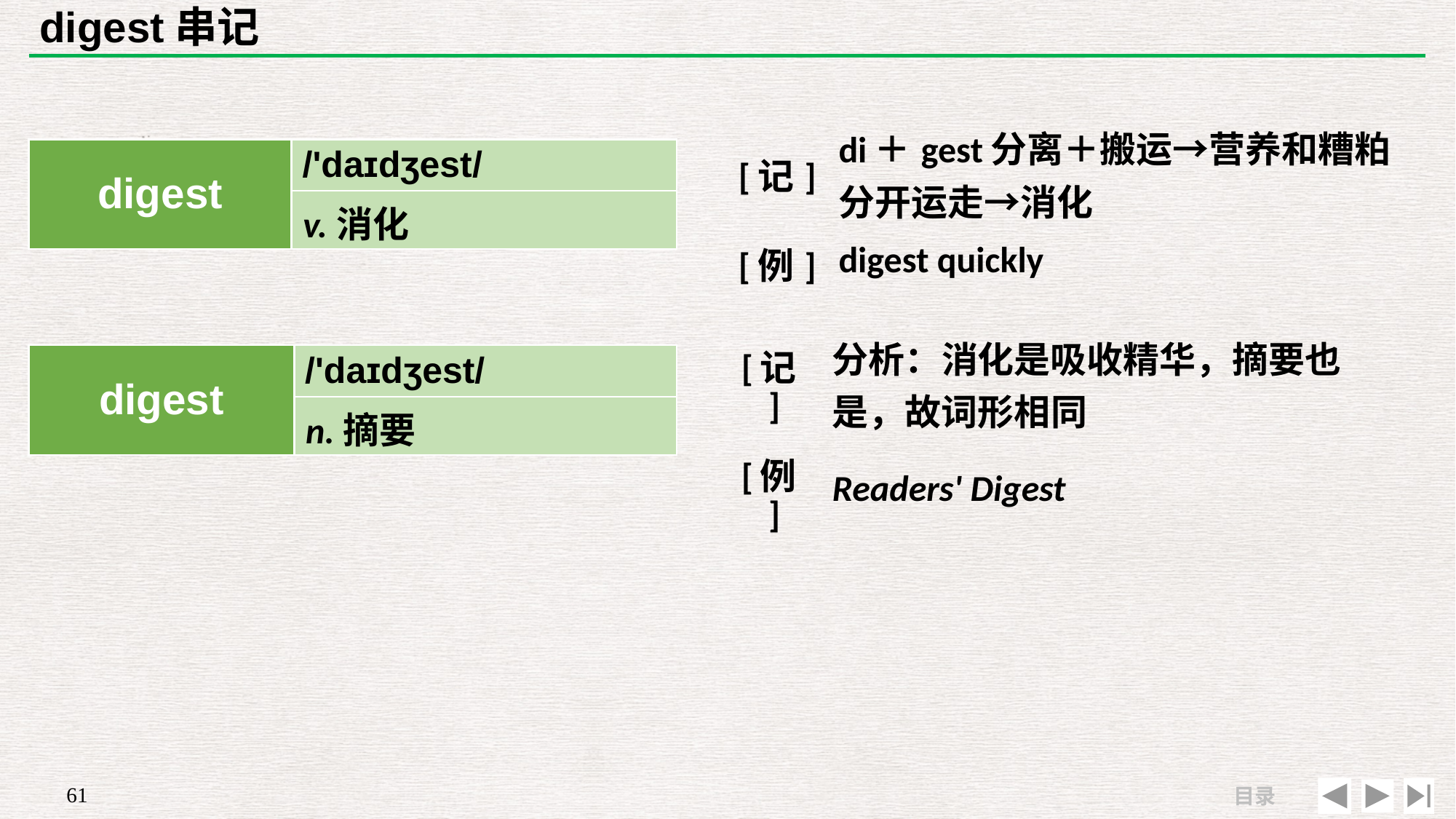

# digest串记

| [记] | di＋gest分离＋搬运→营养和糟粕 分开运走→消化 |
| --- | --- |
| [例] | digest quickly |
| digest | /'daɪdʒest/ |
| --- | --- |
|  |  |
v.消化
| [记] | 分析：消化是吸收精华，摘要也是，故词形相同 |
| --- | --- |
| [例] | Readers' Digest |
| digest | /'daɪdʒest/ |
| --- | --- |
|  |  |
n.摘要